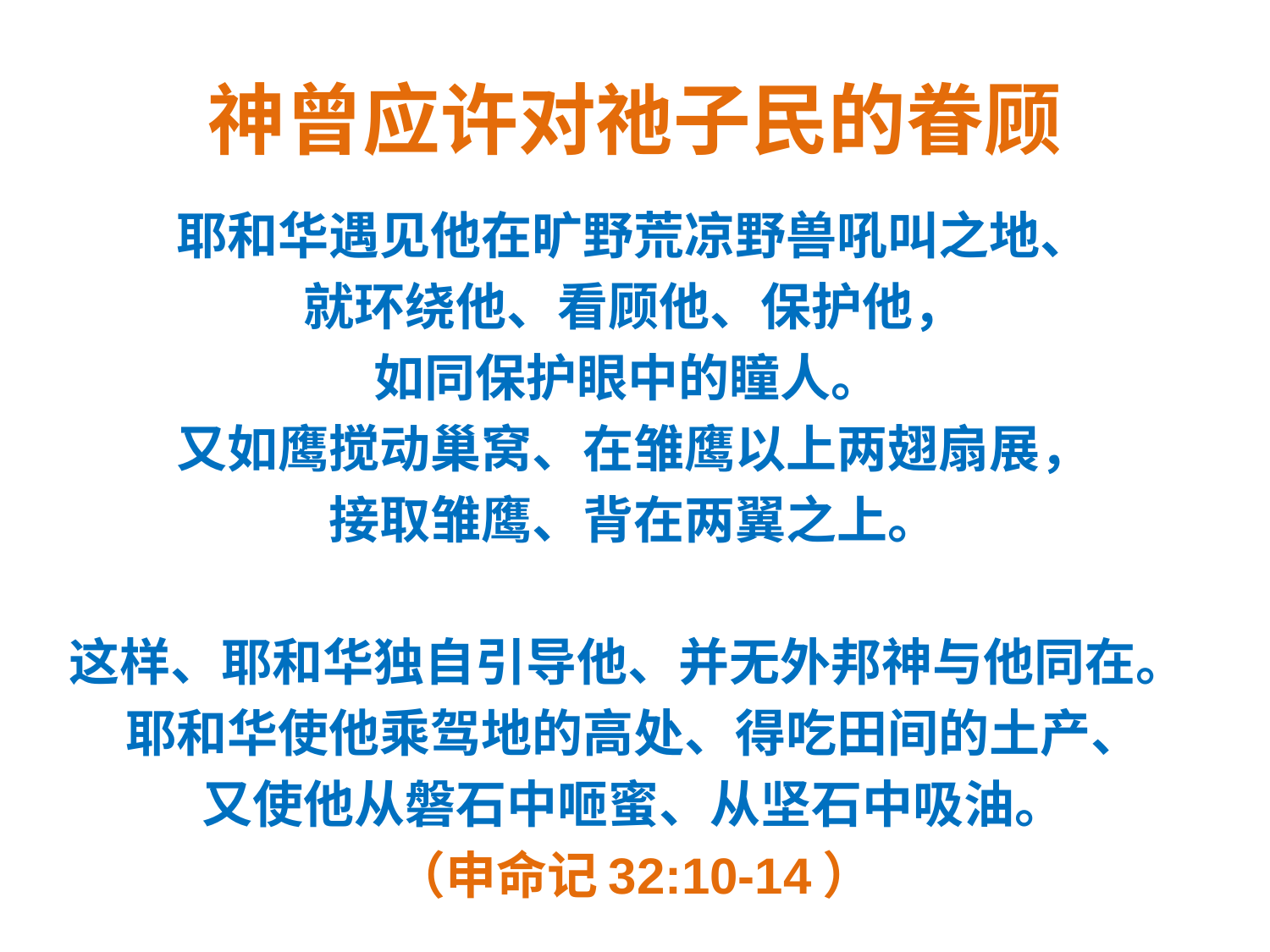

# 神曾应许对祂子民的眷顾
耶和华遇见他在旷野荒凉野兽吼叫之地、
就环绕他、看顾他、保护他，
如同保护眼中的瞳人。
又如鹰搅动巢窝、在雏鹰以上两翅扇展，
接取雏鹰、背在两翼之上。

这样、耶和华独自引导他、并无外邦神与他同在。
耶和华使他乘驾地的高处、得吃田间的土产、
又使他从磐石中咂蜜、从坚石中吸油。
（申命记32:10-14）